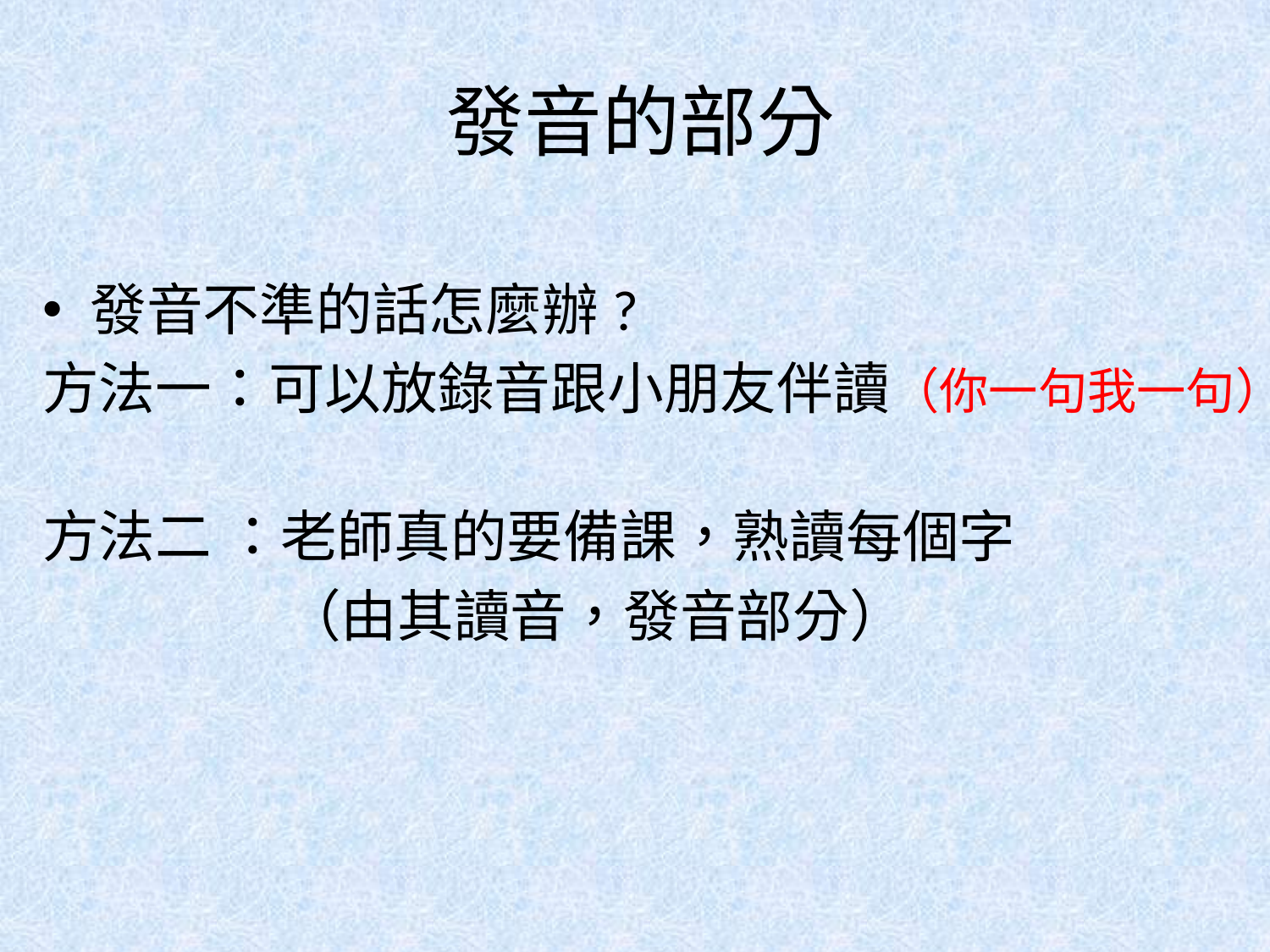

# 發音的部分
發音不準的話怎麼辦?
方法一：可以放錄音跟小朋友伴讀（你一句我一句）

方法二 ：老師真的要備課，熟讀每個字
                  （由其讀音，發音部分）